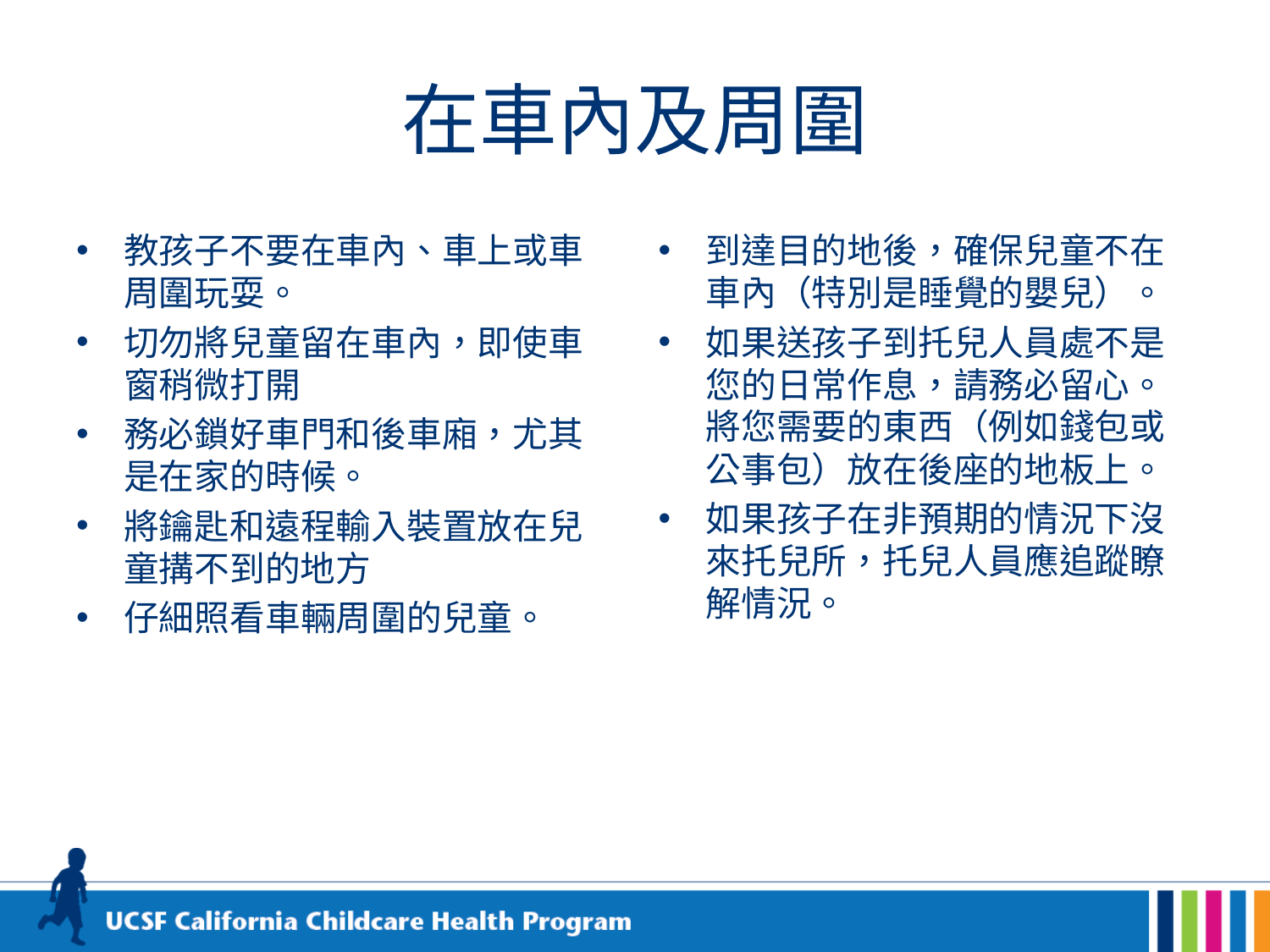

# 在車內及周圍
教孩子不要在車內、車上或車周圍玩耍。
切勿將兒童留在車內，即使車窗稍微打開
務必鎖好車門和後車廂，尤其是在家的時候。
將鑰匙和遠程輸入裝置放在兒童搆不到的地方
仔細照看車輛周圍的兒童。

到達目的地後，確保兒童不在車內（特別是睡覺的嬰兒）。
如果送孩子到托兒人員處不是您的日常作息，請務必留心。將您需要的東西（例如錢包或公事包）放在後座的地板上。
如果孩子在非預期的情況下沒來托兒所，托兒人員應追蹤瞭解情況。